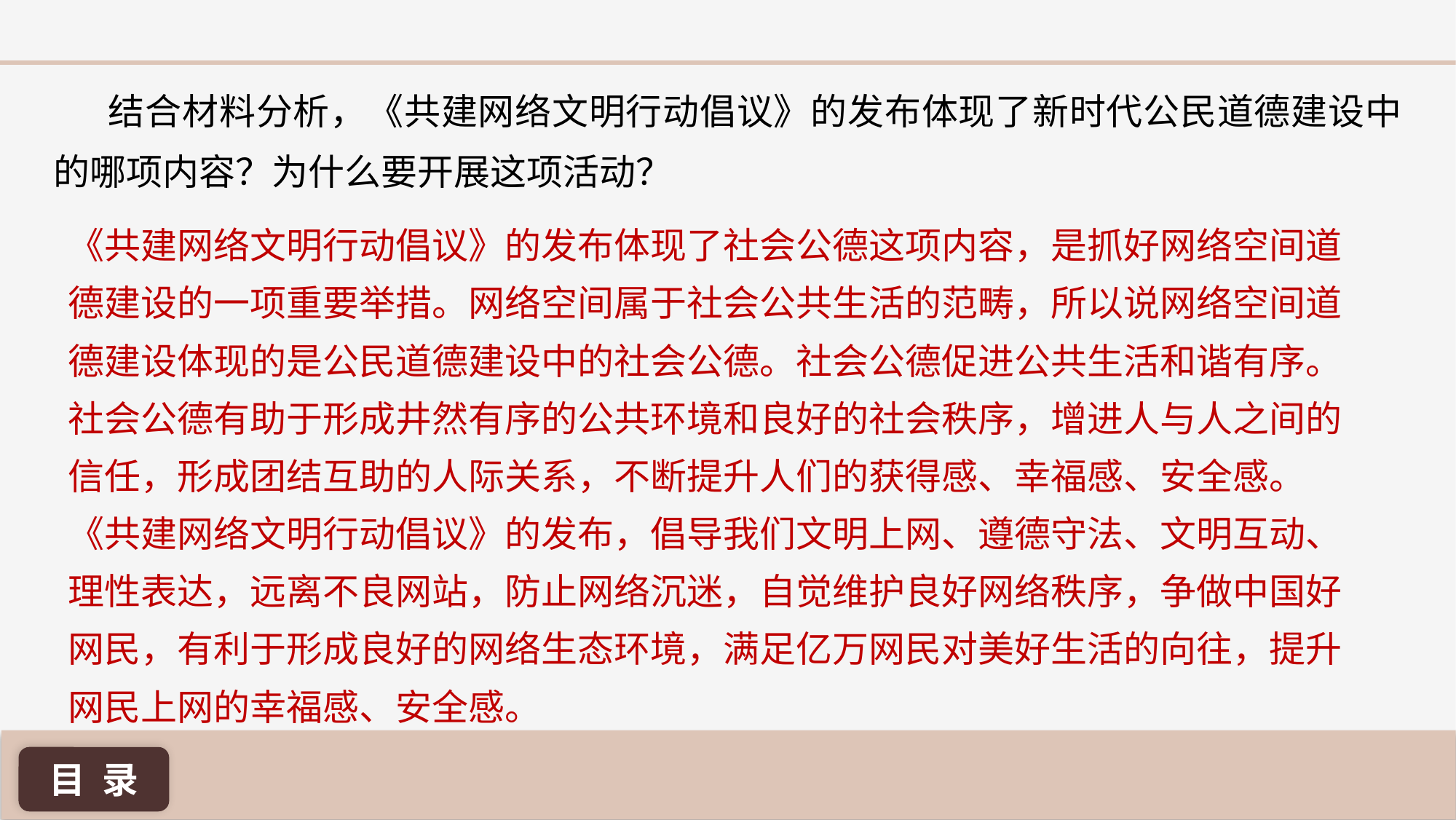

结合材料分析，《共建网络文明行动倡议》的发布体现了新时代公民道德建设中的哪项内容？为什么要开展这项活动？
《共建网络文明行动倡议》的发布体现了社会公德这项内容，是抓好网络空间道德建设的一项重要举措。网络空间属于社会公共生活的范畴，所以说网络空间道德建设体现的是公民道德建设中的社会公德。社会公德促进公共生活和谐有序。社会公德有助于形成井然有序的公共环境和良好的社会秩序，增进人与人之间的信任，形成团结互助的人际关系，不断提升人们的获得感、幸福感、安全感。《共建网络文明行动倡议》的发布，倡导我们文明上网、遵德守法、文明互动、理性表达，远离不良网站，防止网络沉迷，自觉维护良好网络秩序，争做中国好网民，有利于形成良好的网络生态环境，满足亿万网民对美好生活的向往，提升网民上网的幸福感、安全感。